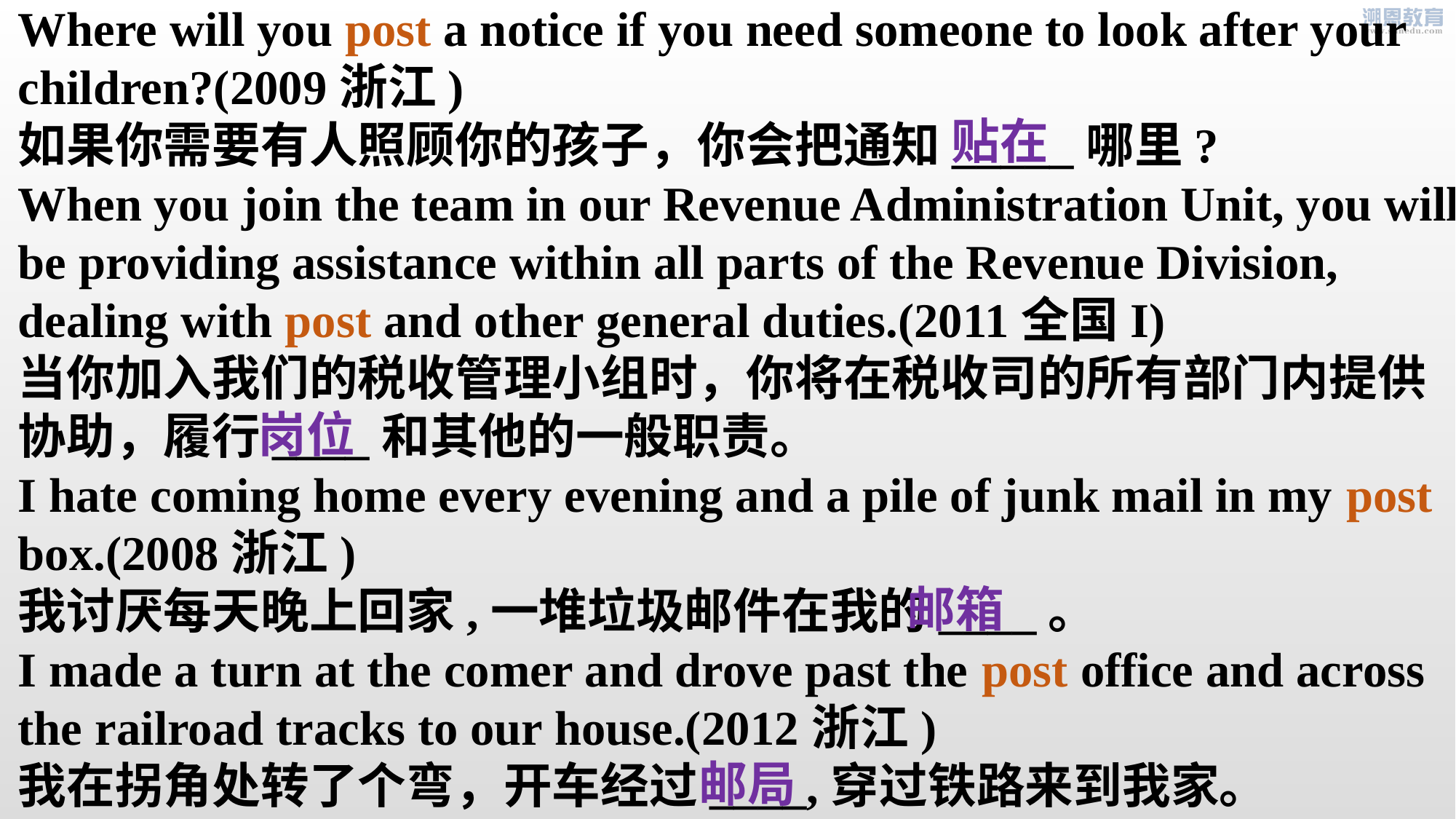

Where will you post a notice if you need someone to look after your children?(2009浙江)
如果你需要有人照顾你的孩子，你会把通知_____哪里?
When you join the team in our Revenue Administration Unit, you will be providing assistance within all parts of the Revenue Division, dealing with post and other general duties.(2011全国I)
当你加入我们的税收管理小组时，你将在税收司的所有部门内提供协助，履行____和其他的一般职责。
I hate coming home every evening and a pile of junk mail in my post box.(2008浙江)
我讨厌每天晚上回家,一堆垃圾邮件在我的____。
I made a turn at the comer and drove past the post office and across the railroad tracks to our house.(2012浙江)
我在拐角处转了个弯，开车经过____,穿过铁路来到我家。
贴在
岗位
邮箱
邮局